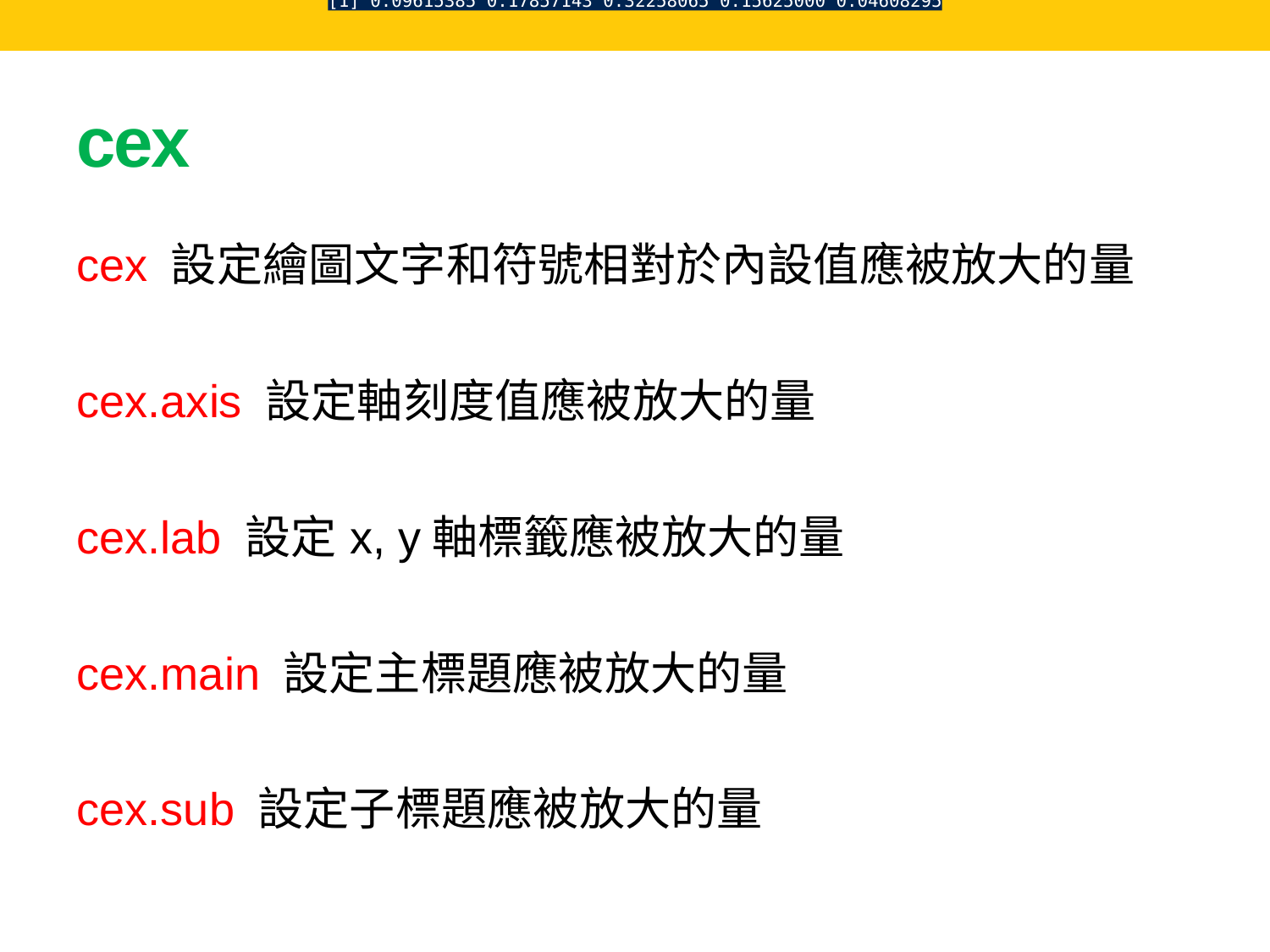

[1] 0.09615385 0.17857143 0.32258065 0.15625000 0.04608295
# cex
cex 設定繪圖文字和符號相對於內設值應被放大的量

cex.axis 設定軸刻度值應被放大的量

cex.lab 設定x, y軸標籤應被放大的量

cex.main 設定主標題應被放大的量

cex.sub 設定子標題應被放大的量